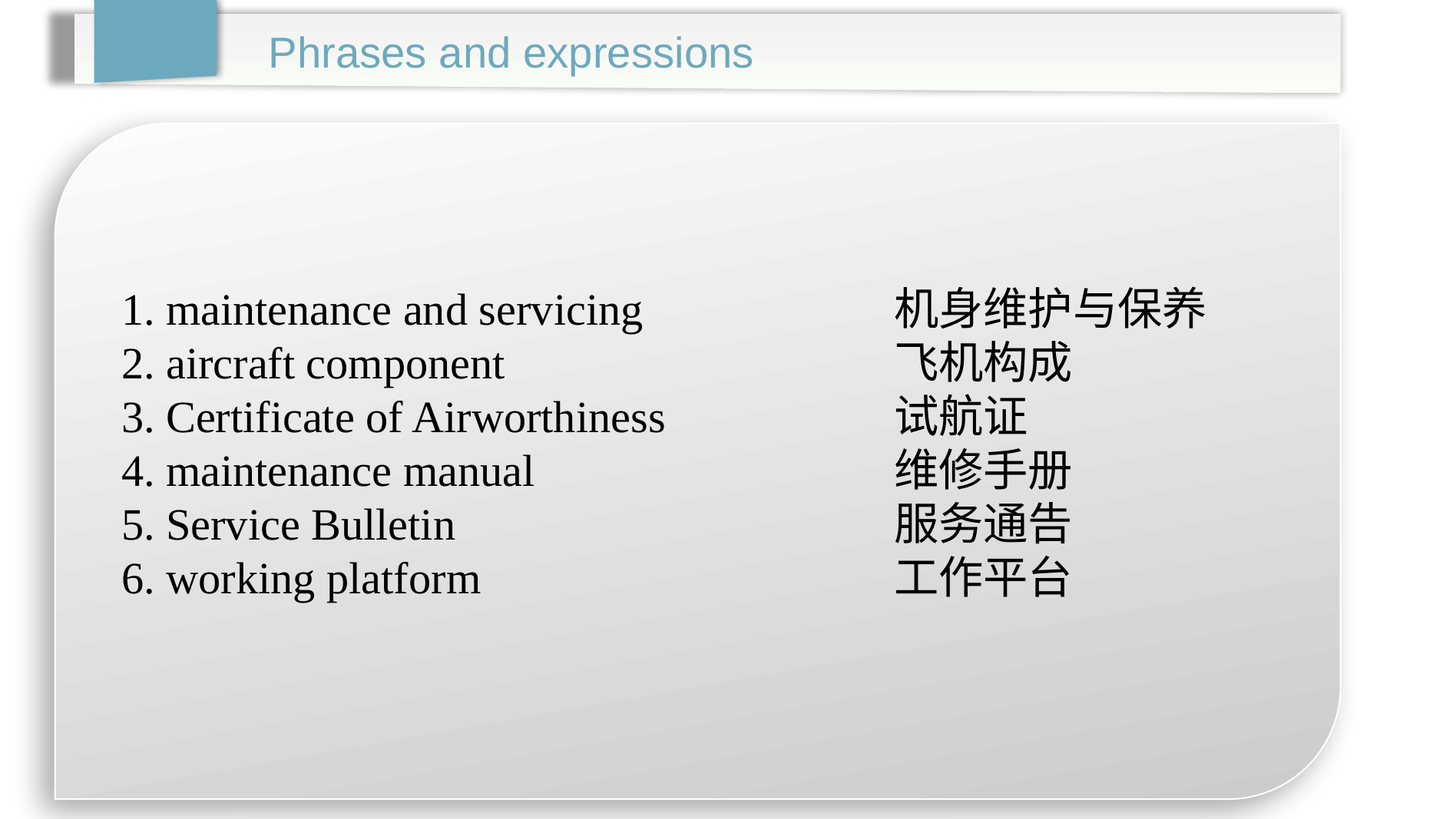

Phrases and expressions

1. maintenance and servicing			机身维护与保养
2. aircraft component				飞机构成
3. Certificate of Airworthiness		试航证
4. maintenance manual				维修手册
5. Service Bulletin				服务通告
6. working platform				工作平台